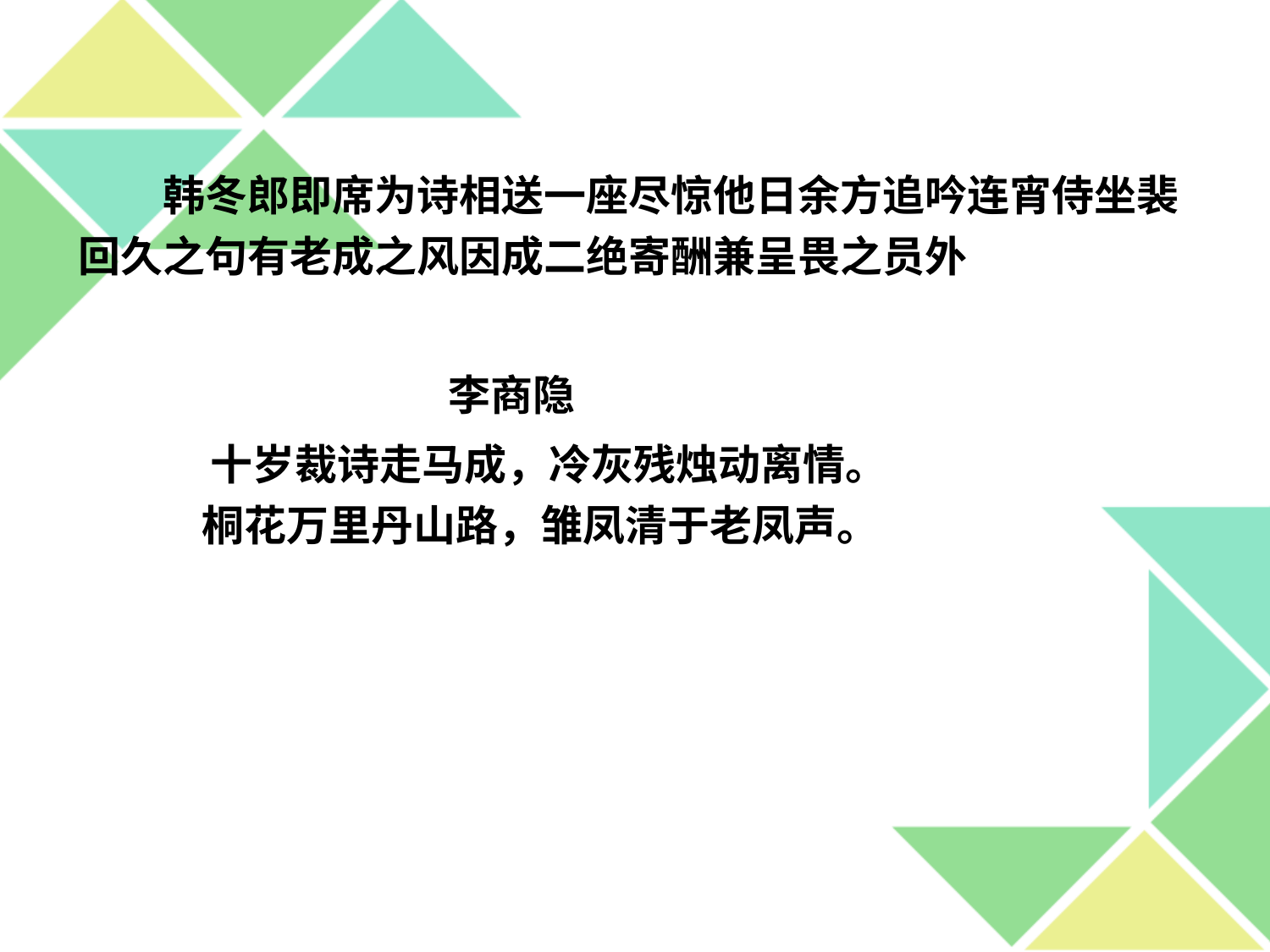

韩冬郎即席为诗相送一座尽惊他日余方追吟连宵侍坐裴回久之句有老成之风因成二绝寄酬兼呈畏之员外

                                      李商隐
             十岁裁诗走马成，冷灰残烛动离情。
             桐花万里丹山路，雏凤清于老凤声。